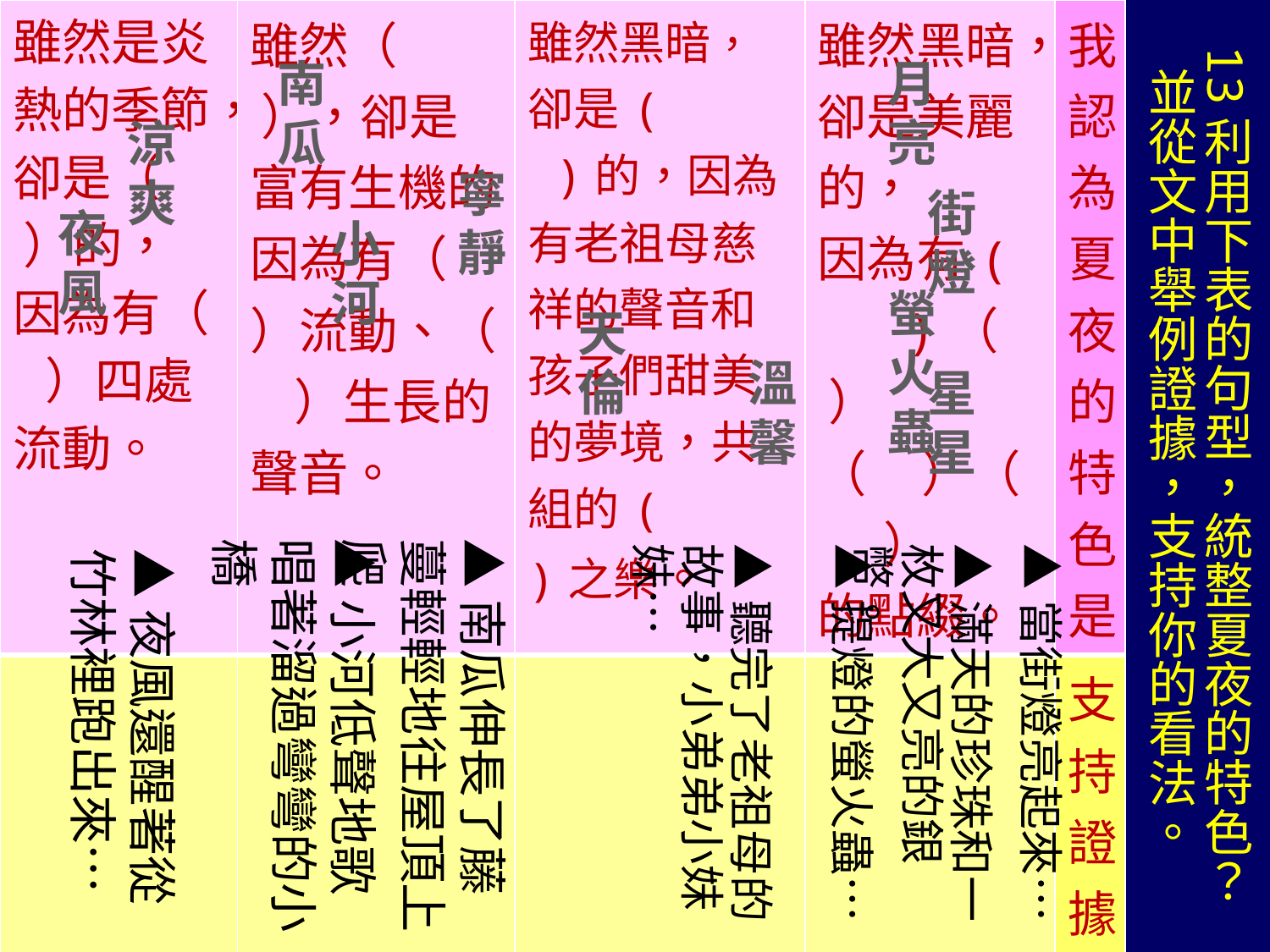

| 雖然是炎熱的季節，卻是（ ）的， 因為有（ ）四處流動。 | 雖然（ ），卻是富有生機的， 因為有（ ）流動、（ ）生長的聲音。 | 雖然黑暗，卻是( )的，因為有老祖母慈祥的聲音和孩子們甜美的夢境，共組的( )之樂。 | 雖然黑暗，卻是美麗的， 因為有( )（ ） （ ）（ ） 的點綴。 | 我認為夏夜的特色是 |
| --- | --- | --- | --- | --- |
|  |  |  |  | 支持證據 |
# 13利用下表的句型，統整夏夜的特色？ 並從文中舉例證據，支持你的看法。
南瓜
月亮
涼爽
寧靜
街燈
夜風
小河
螢火蟲
天倫
溫馨
星星
▲聽完了老祖母的故事，小弟弟小妹妹…
▲提燈的螢火蟲…
▲滿天的珍珠和一枚又大又亮的銀幣。
▲當街燈亮起來…
▲小河低聲地歌唱著溜過彎彎的小橋
▲南瓜伸長了藤蔓輕輕地往屋頂上爬
▲夜風還醒著從竹林裡跑出來…